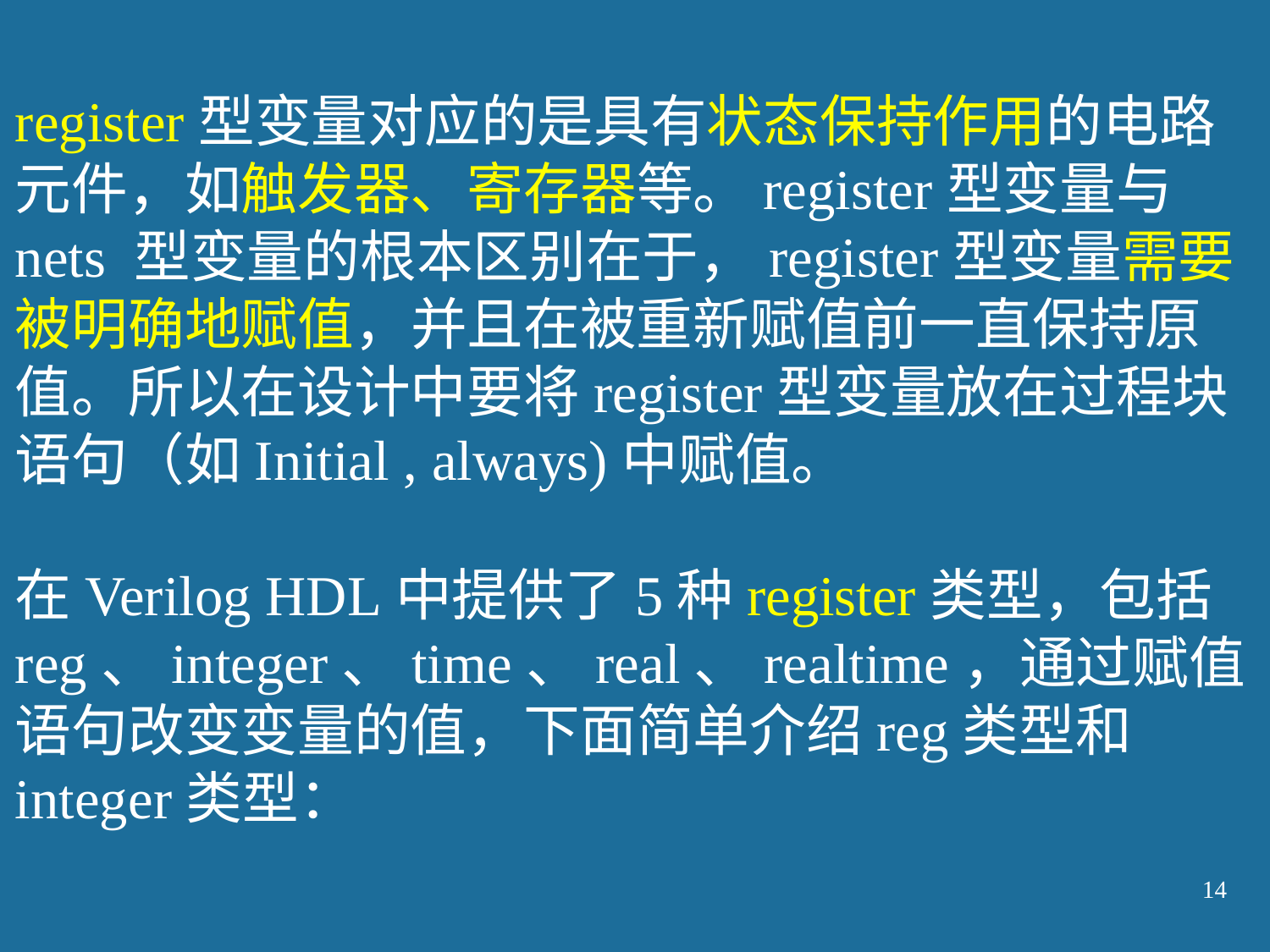

register型变量对应的是具有状态保持作用的电路元件，如触发器、寄存器等。register型变量与 nets 型变量的根本区别在于，register型变量需要被明确地赋值，并且在被重新赋值前一直保持原值。所以在设计中要将register型变量放在过程块语句（如Initial , always)中赋值。

在Verilog HDL中提供了5种register类型，包括reg、integer、time、real、realtime，通过赋值语句改变变量的值，下面简单介绍reg类型和integer类型：
14